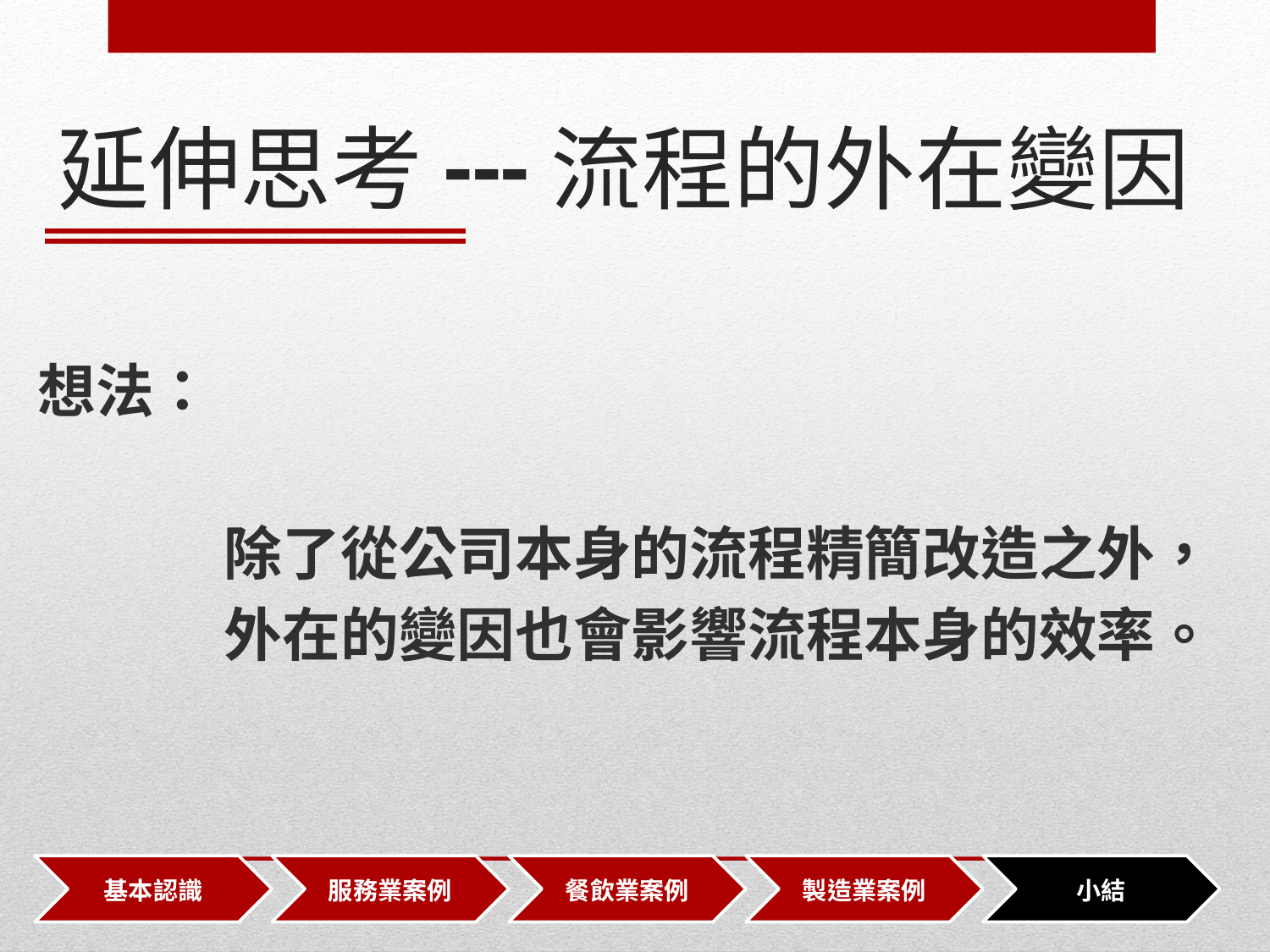

# 延伸思考---流程的外在變因
想法：

除了從公司本身的流程精簡改造之外，
外在的變因也會影響流程本身的效率。
基本認識
服務業案例
餐飲業案例
製造業案例
小結